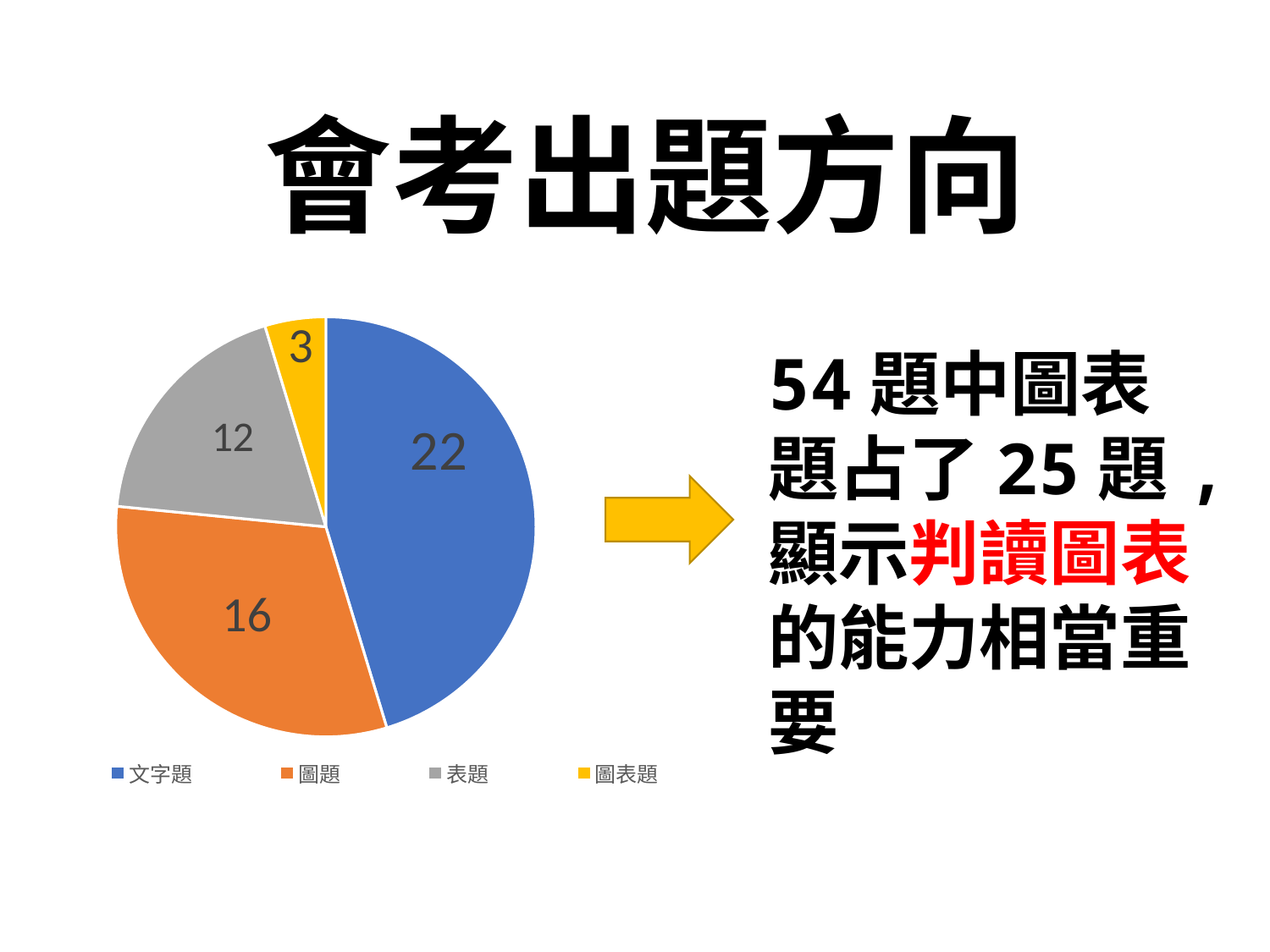

# 會考出題方向

### Chart

| Category | 銷售 |
|---|---|
| 文字題 | 29.0 |
| 圖題 | 20.0 |
| 表題 | 12.0 |
| 圖表題 | 3.0 |
54題中圖表題占了25題,顯示判讀圖表的能力相當重要